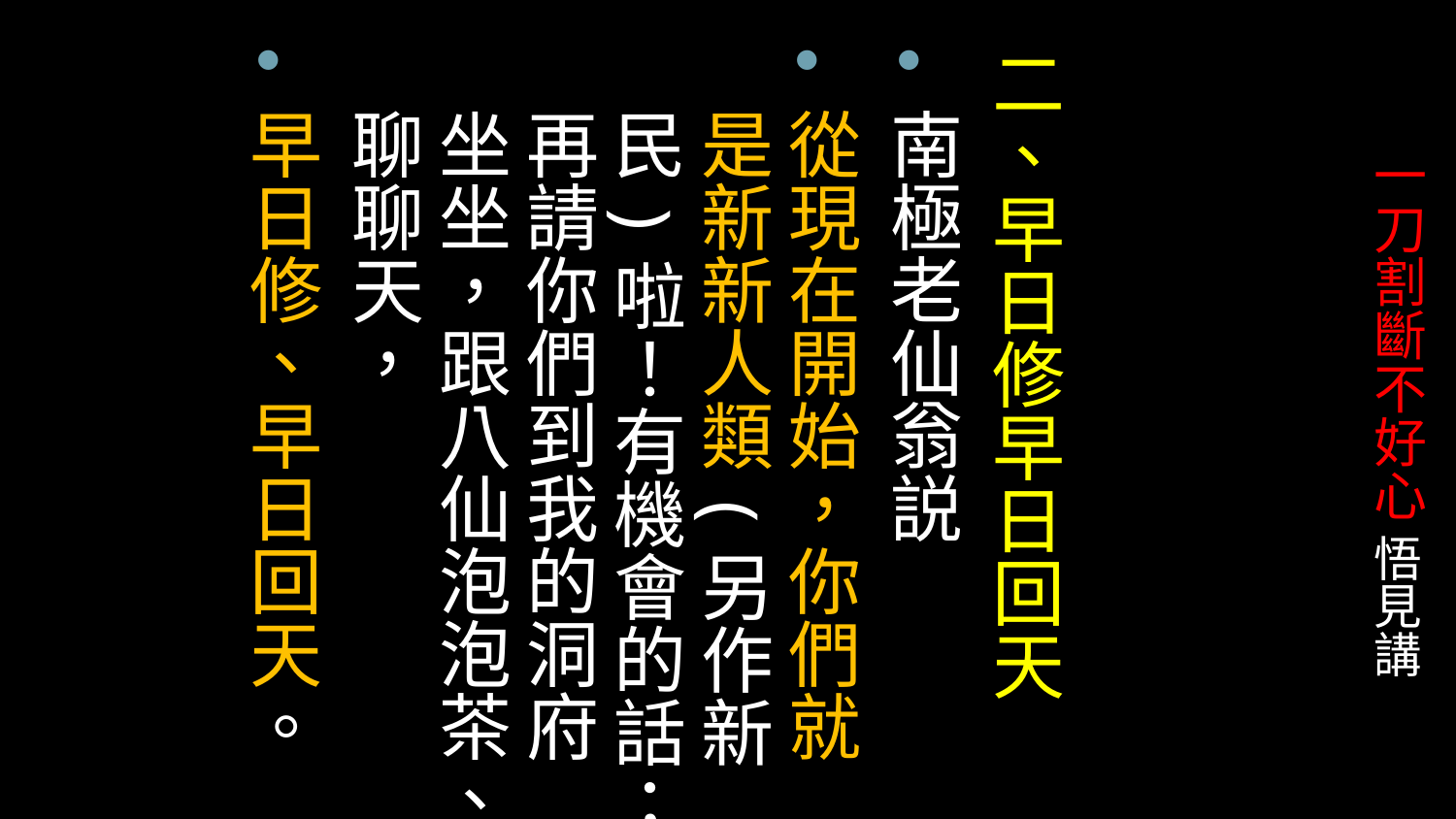

二、早日修早日回天
南極老仙翁説
從現在開始，你們就是新新人類(另作新民)啦！有機會的話；再請你們到我的洞府坐坐，跟八仙泡泡茶、聊聊天，
早日修、早日回天。

# 一刀割斷不好心 悟見講